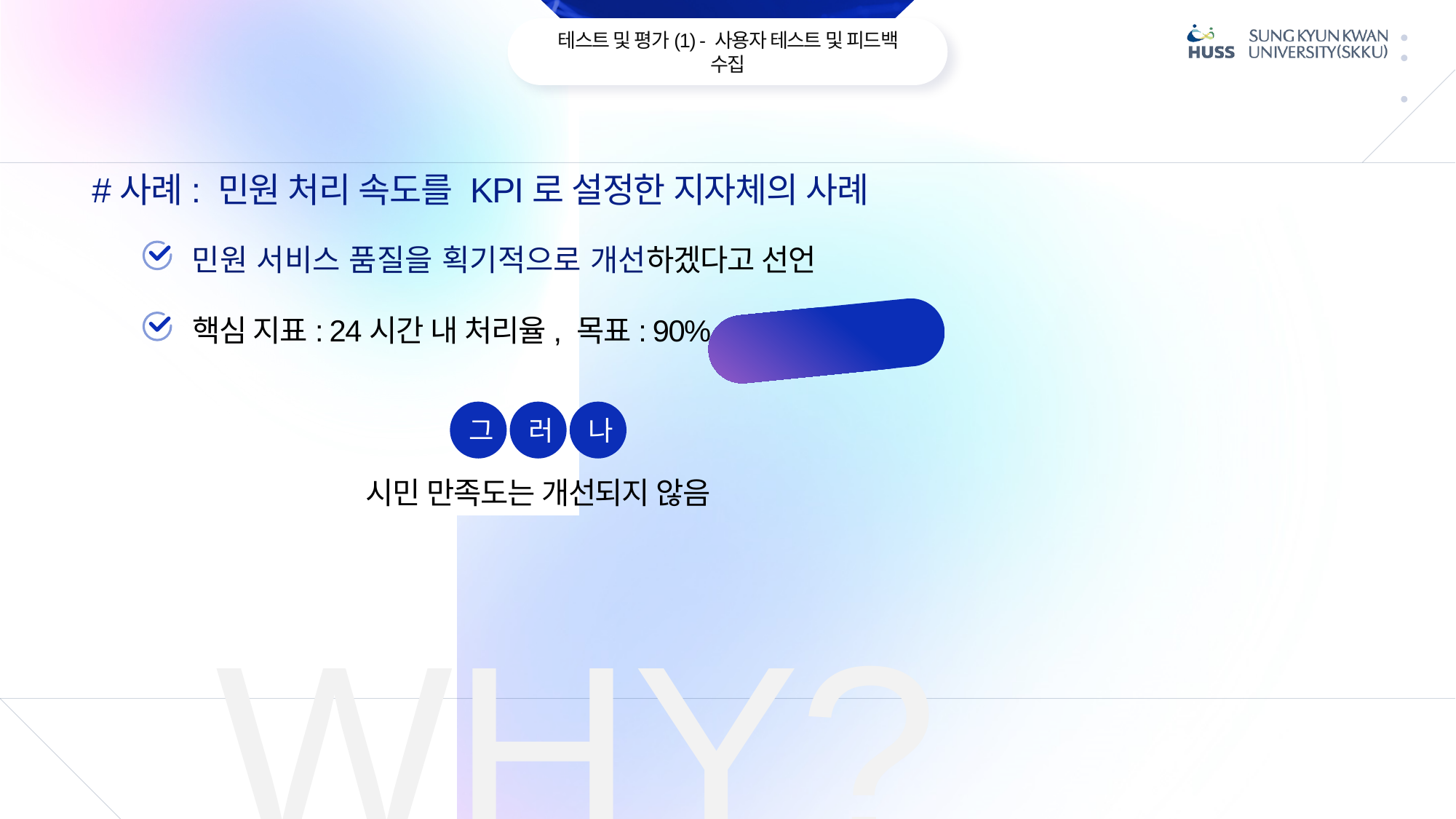

#사례: 민원 처리 속도를 KPI로 설정한 지자체의 사례
민원 서비스 품질을 획기적으로 개선하겠다고 선언

핵심 지표: 24시간 내 처리율, 목표: 90%

90% 달성!
그
러
나
시민 만족도는 개선되지 않음
WHY?